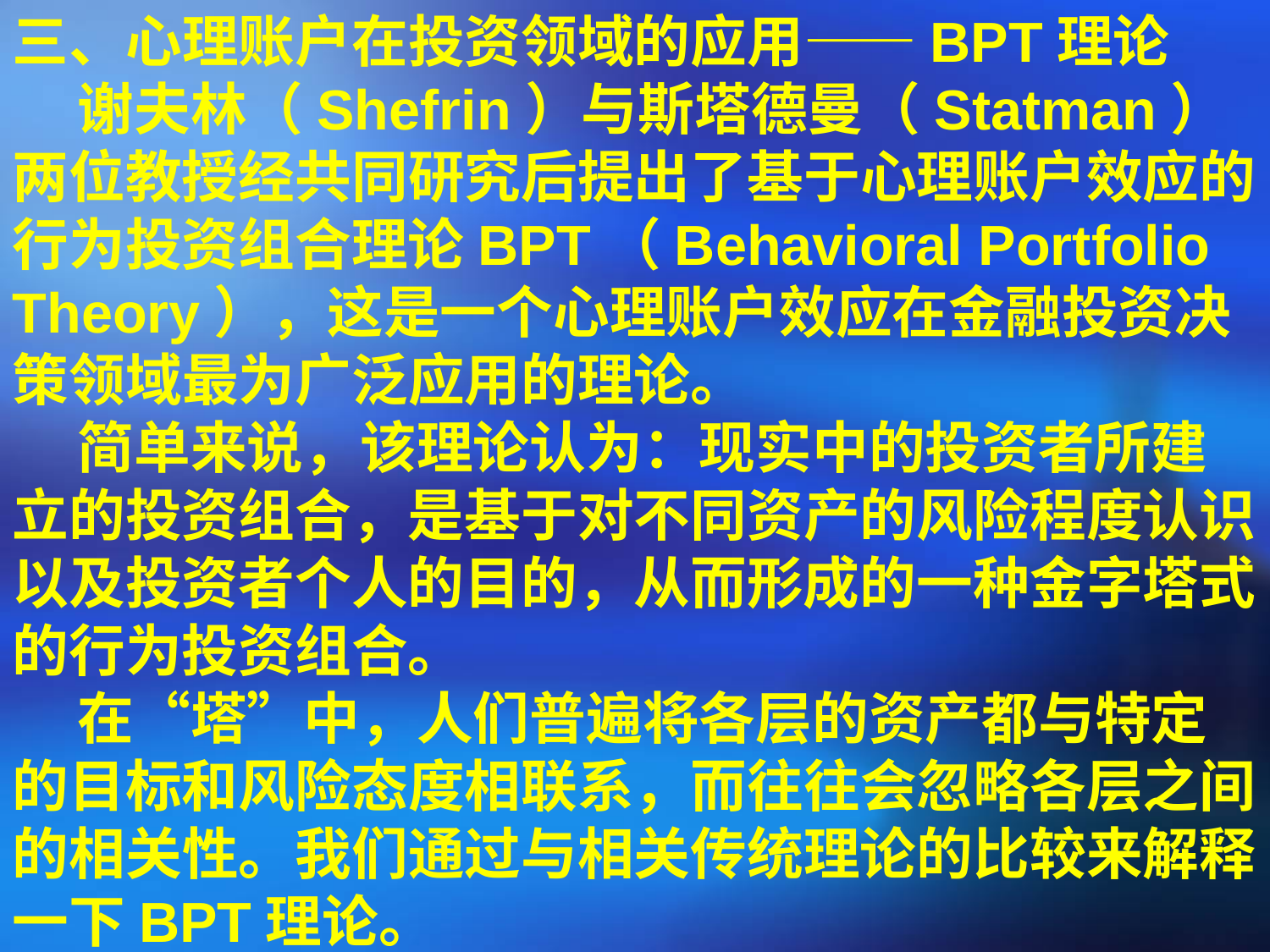

三、心理账户在投资领域的应用——BPT理论
    谢夫林（Shefrin）与斯塔德曼（Statman）两位教授经共同研究后提出了基于心理账户效应的行为投资组合理论BPT（Behavioral Portfolio Theory），这是一个心理账户效应在金融投资决策领域最为广泛应用的理论。
    简单来说，该理论认为：现实中的投资者所建立的投资组合，是基于对不同资产的风险程度认识以及投资者个人的目的，从而形成的一种金字塔式的行为投资组合。
    在“塔”中，人们普遍将各层的资产都与特定的目标和风险态度相联系，而往往会忽略各层之间的相关性。我们通过与相关传统理论的比较来解释一下BPT理论。